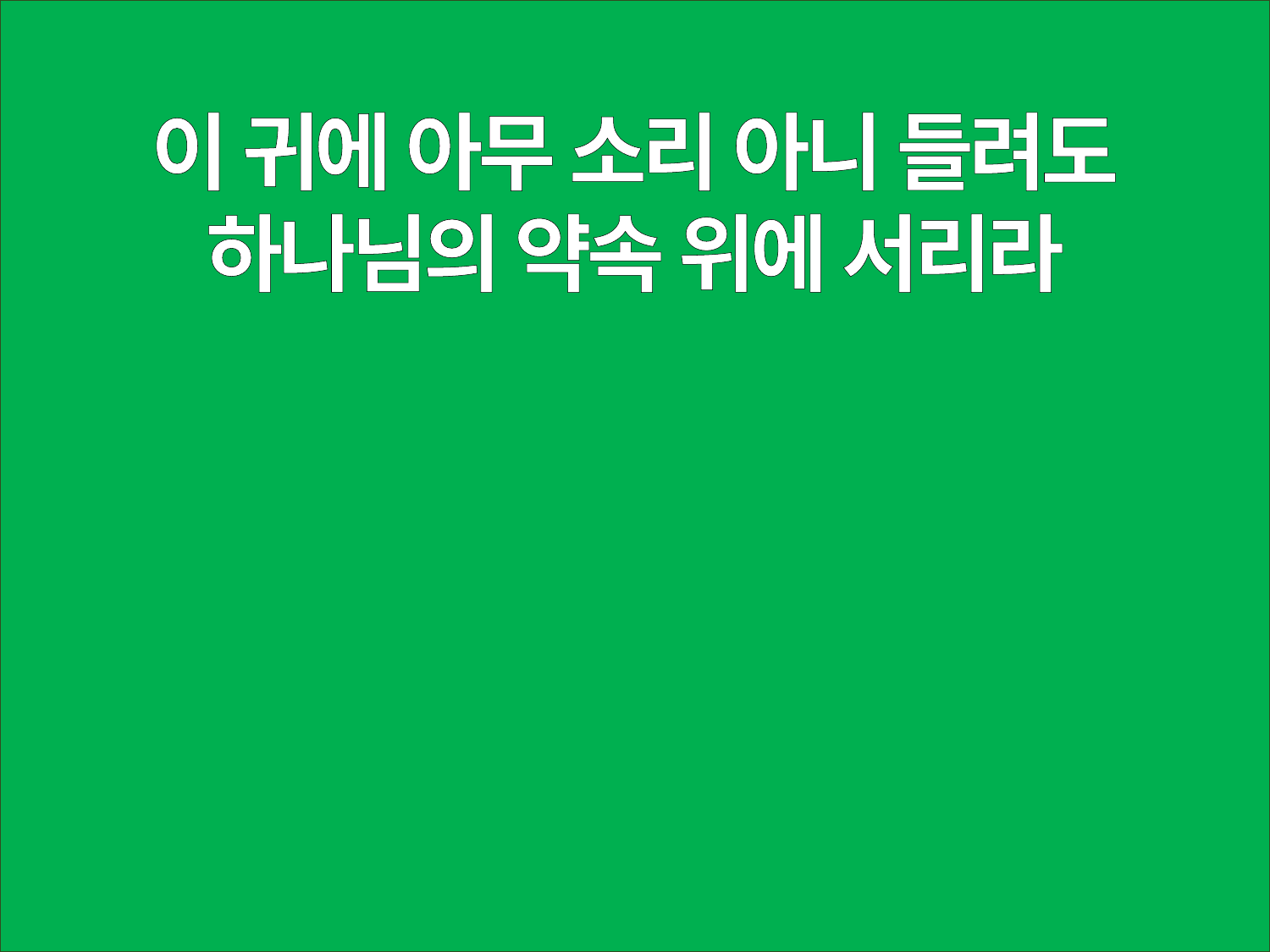

이 귀에 아무 소리 아니 들려도
하나님의 약속 위에 서리라